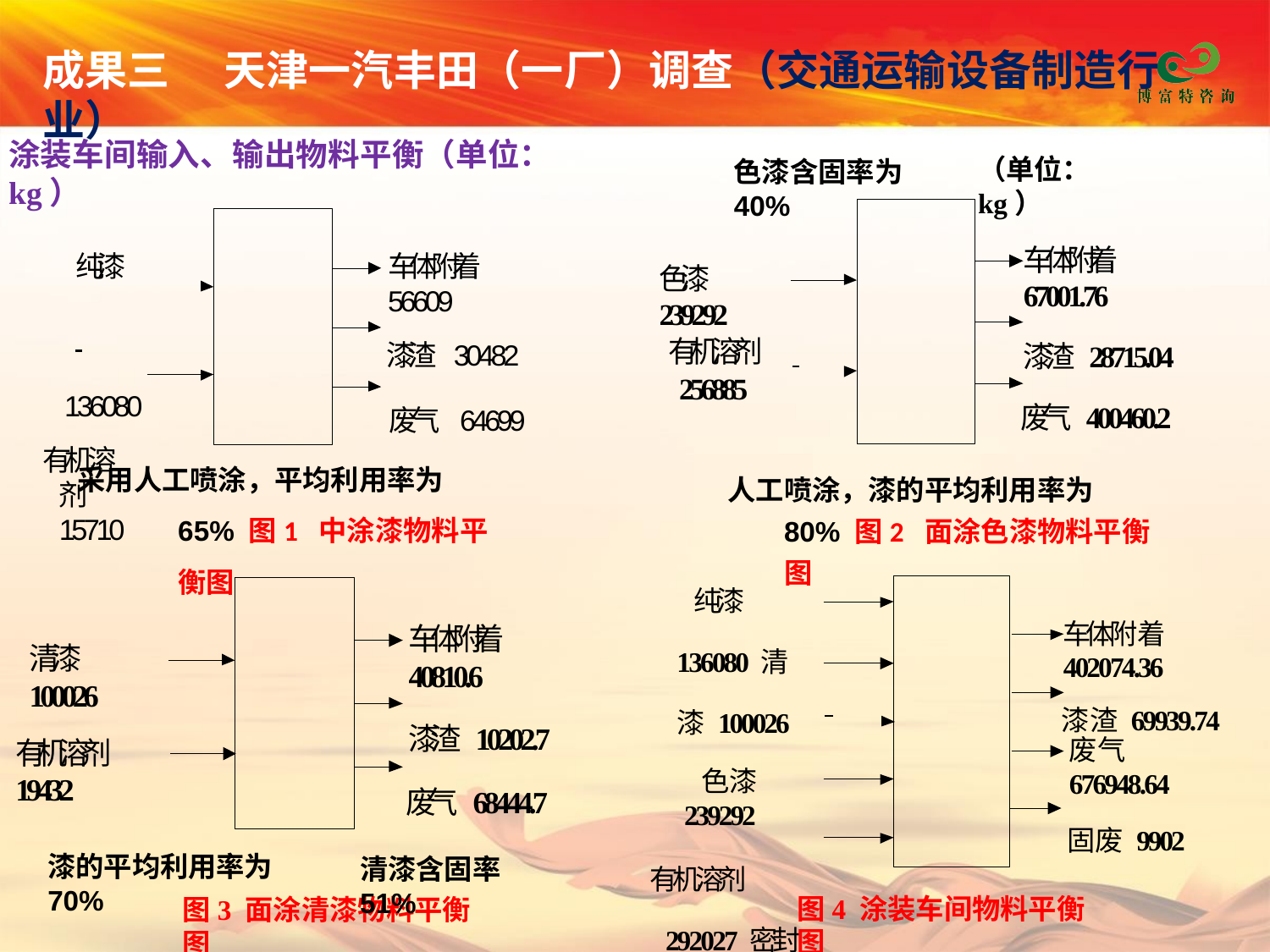

# 成果三	天津一汽丰田（一厂）调查（交通运输设备制造行业）

涂装车间输入、输出物料平衡（单位：kg）

（单位：kg）
色漆含固率为40%

车体附着 67001.76
漆渣 28715.04
废气 400460.2
车体附着 56609
漆渣	30482

废气	64699
纯漆
136080
有机溶剂 15710

色漆 239292

有机溶剂
256885

采用人工喷涂，平均利用率为65% 图1  中涂漆物料平衡图
人工喷涂，漆的平均利用率为80% 图2  面涂色漆物料平衡图

纯漆136080 清漆 100026
色漆 239292
有机溶剂292027 密封胶 321500

车体附着 402074.36
漆渣 69939.74
车体附着 40810.6
漆渣 10202.7
废气 68444.7

清漆 100026

废气 676948.64
固废 9902
有机溶剂19432

漆的平均利用率为70%
清漆含固率51%

图4 涂装车间物料平衡图
图3 面涂清漆物料平衡图